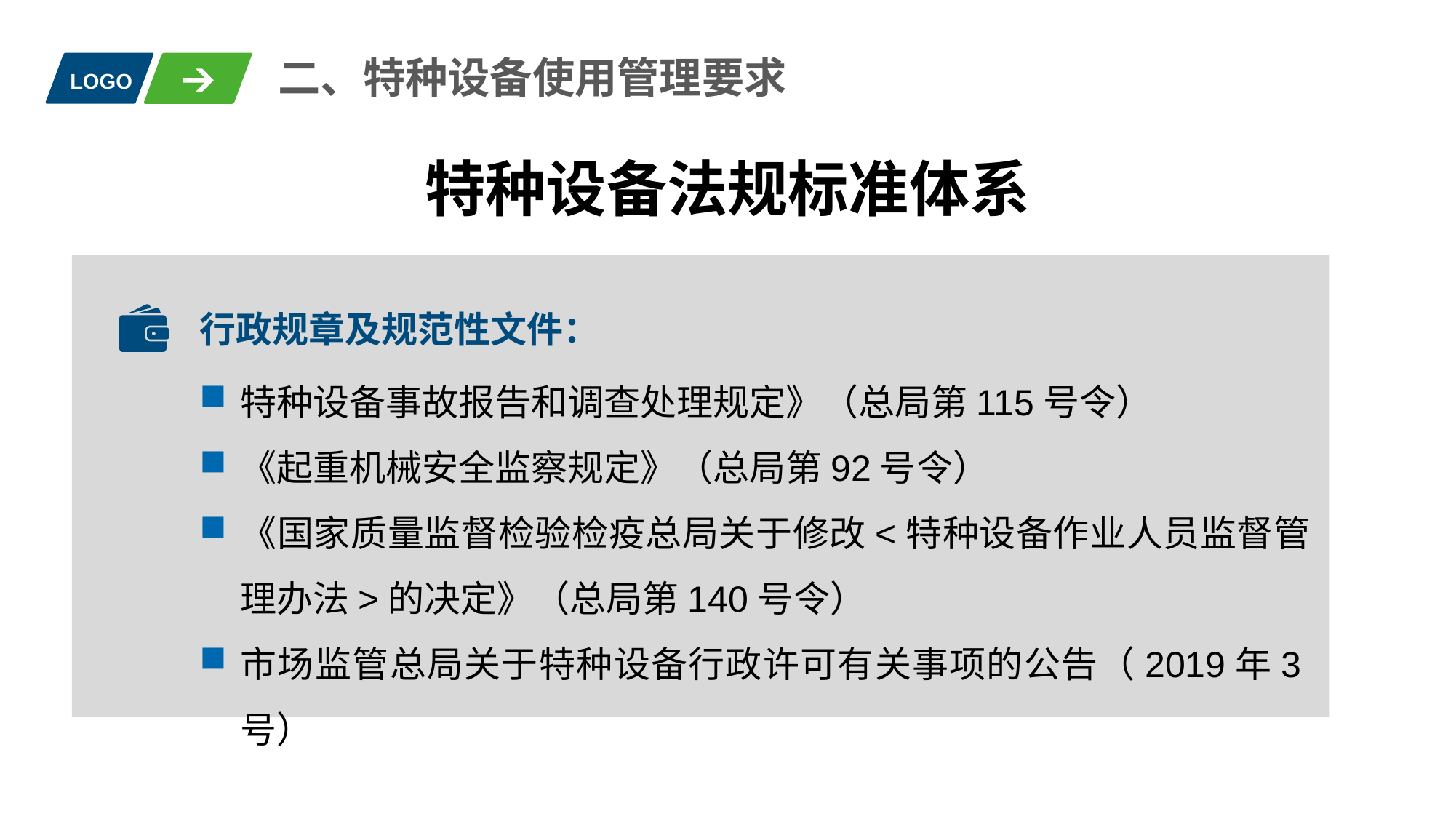

二、特种设备使用管理要求

LOGO

特种设备法规标准体系

行政规章及规范性文件：

特种设备事故报告和调查处理规定》（总局第115号令）
《起重机械安全监察规定》（总局第92号令）
《国家质量监督检验检疫总局关于修改<特种设备作业人员监督管理办法>的决定》（总局第140号令）
市场监管总局关于特种设备行政许可有关事项的公告（2019年3号）